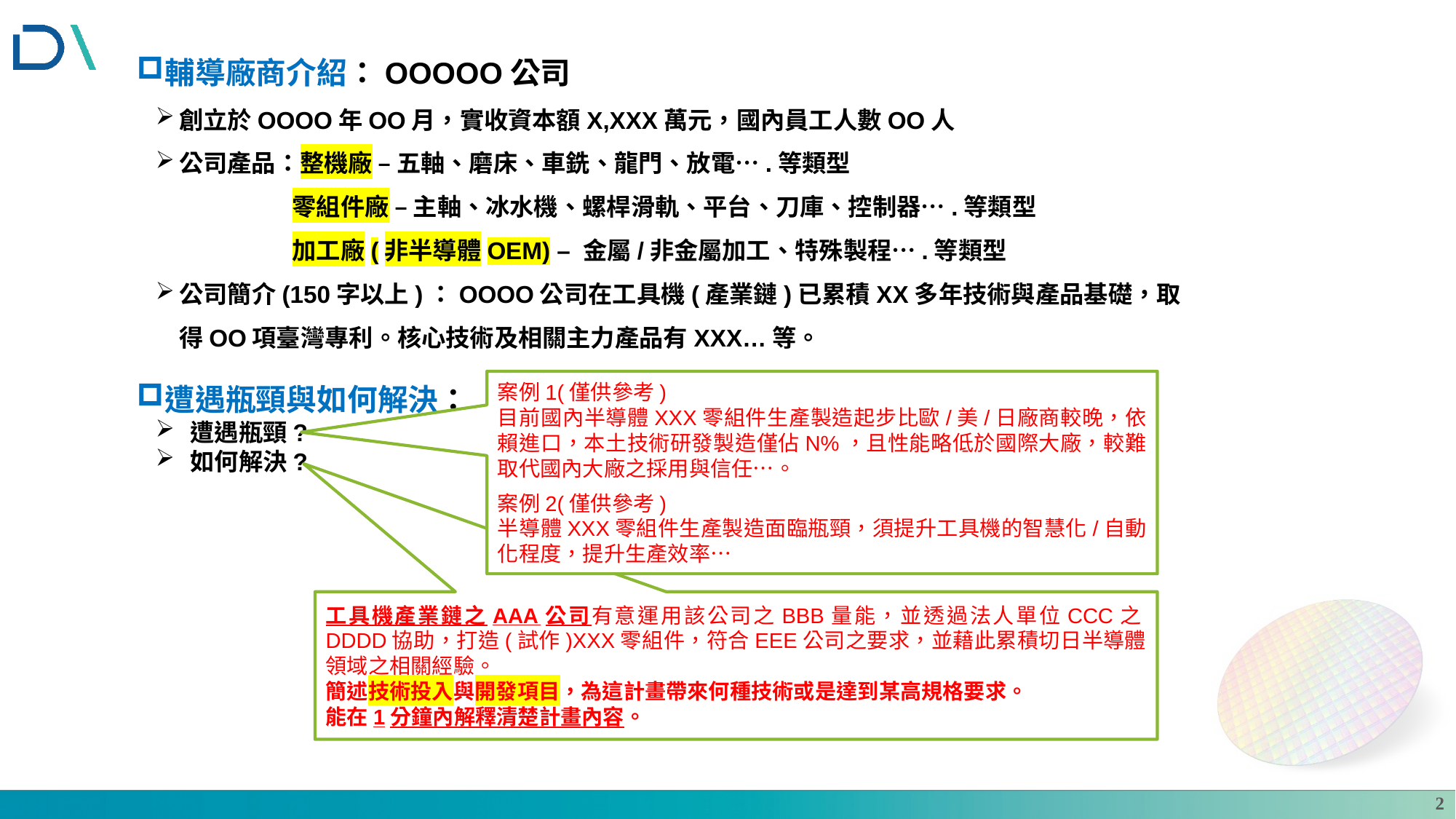

輔導廠商介紹：OOOOO公司
創立於OOOO年OO月，實收資本額X,XXX萬元，國內員工人數OO人
公司產品：整機廠 – 五軸、磨床、車銑、龍門、放電….等類型
                        零組件廠 – 主軸、冰水機、螺桿滑軌、平台、刀庫、控制器….等類型
                        加工廠(非半導體OEM) – 金屬/非金屬加工、特殊製程….等類型
公司簡介(150字以上)：OOOO公司在工具機(產業鏈)已累積XX多年技術與產品基礎，取得OO項臺灣專利。核心技術及相關主力產品有XXX…等。

遭遇瓶頸與如何解決：
 遭遇瓶頸?
 如何解決?

案例1(僅供參考)
目前國內半導體XXX零組件生產製造起步比歐/美/日廠商較晚，依賴進口，本土技術研發製造僅佔N%，且性能略低於國際大廠，較難取代國內大廠之採用與信任…。
案例2(僅供參考)
半導體XXX零組件生產製造面臨瓶頸，須提升工具機的智慧化/自動化程度，提升生產效率…
工具機產業鏈之AAA公司有意運用該公司之BBB量能，並透過法人單位CCC之DDDD協助，打造(試作)XXX零組件，符合EEE公司之要求，並藉此累積切日半導體領域之相關經驗。
簡述技術投入與開發項目，為這計畫帶來何種技術或是達到某高規格要求。
能在1分鐘內解釋清楚計畫內容。
2